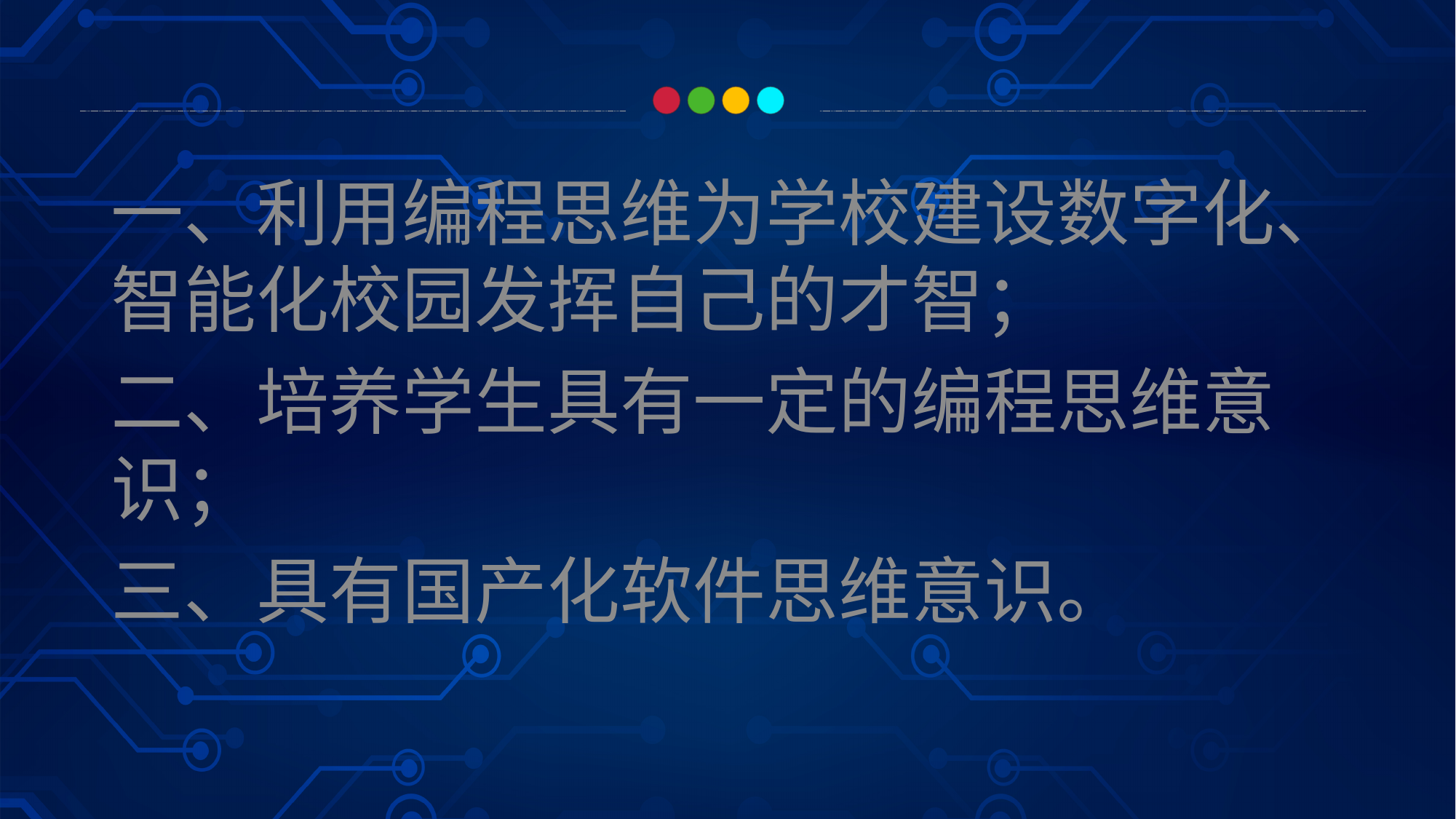

一、利用编程思维为学校建设数字化、智能化校园发挥自己的才智；
二、培养学生具有一定的编程思维意识；
三、具有国产化软件思维意识。